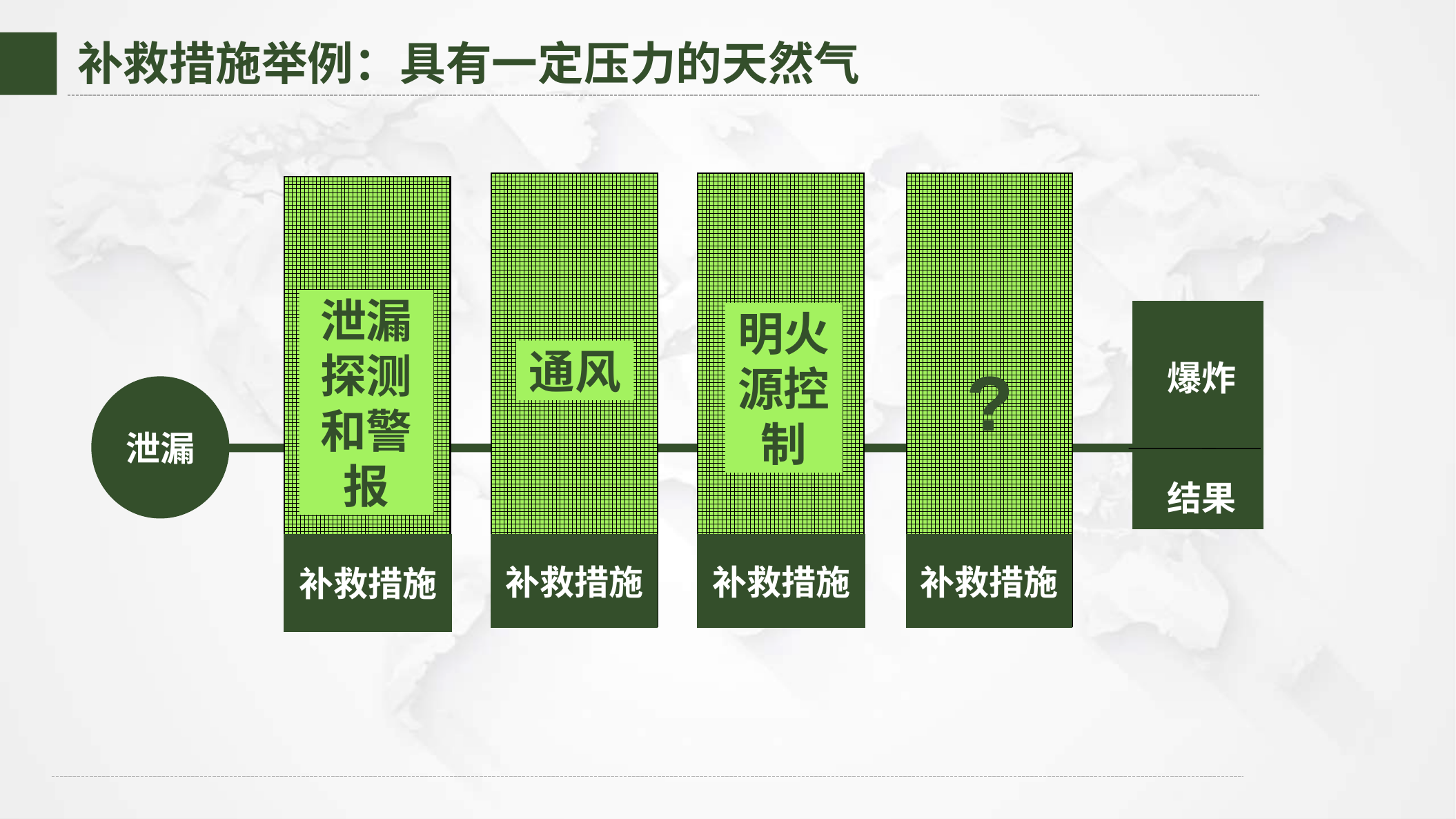

补救措施举例：具有一定压力的天然气

?
补救措施

泄漏探测和警报
补救措施

明火源控制
通风
爆炸
泄漏

结果
补救措施
补救措施